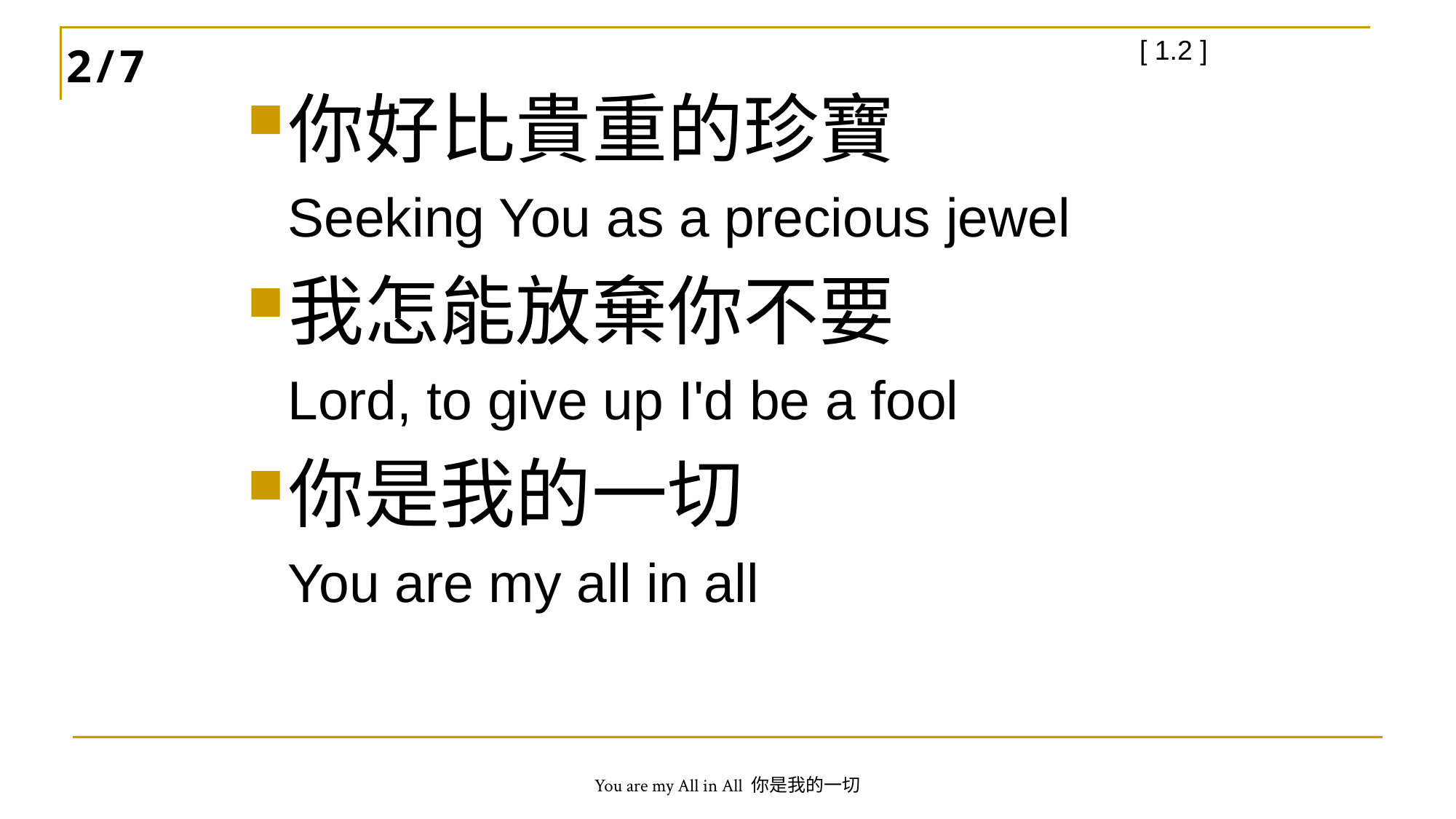

[ 1.2 ]
你好比貴重的珍寶
   Seeking You as a precious jewel
我怎能放棄你不要
   Lord, to give up I'd be a fool
你是我的一切
   You are my all in all
2/7
You are my All in All 你是我的一切